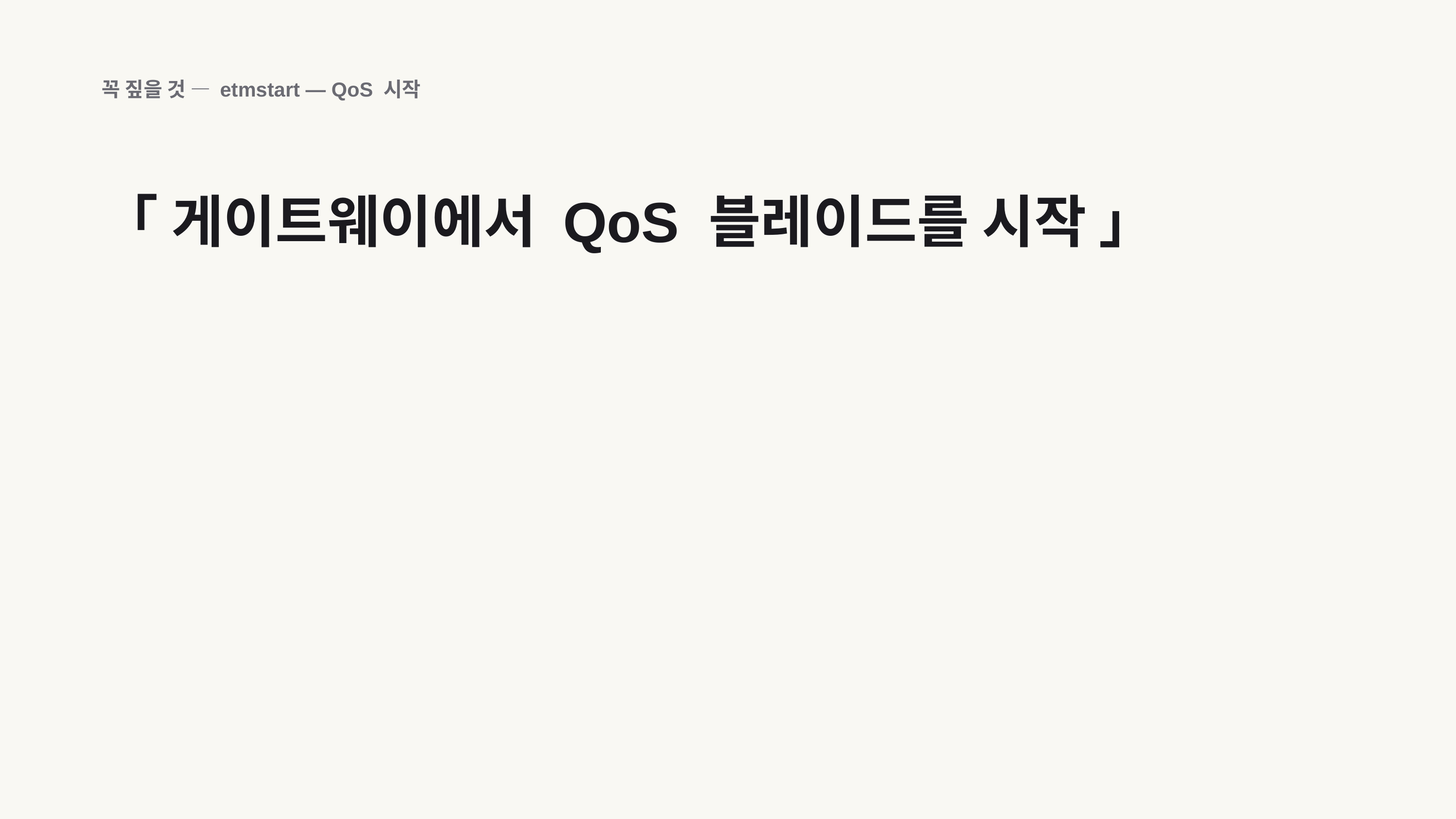

꼭 짚을 것 — etmstart — QoS 시작
「 게이트웨이에서 QoS 블레이드를 시작 」